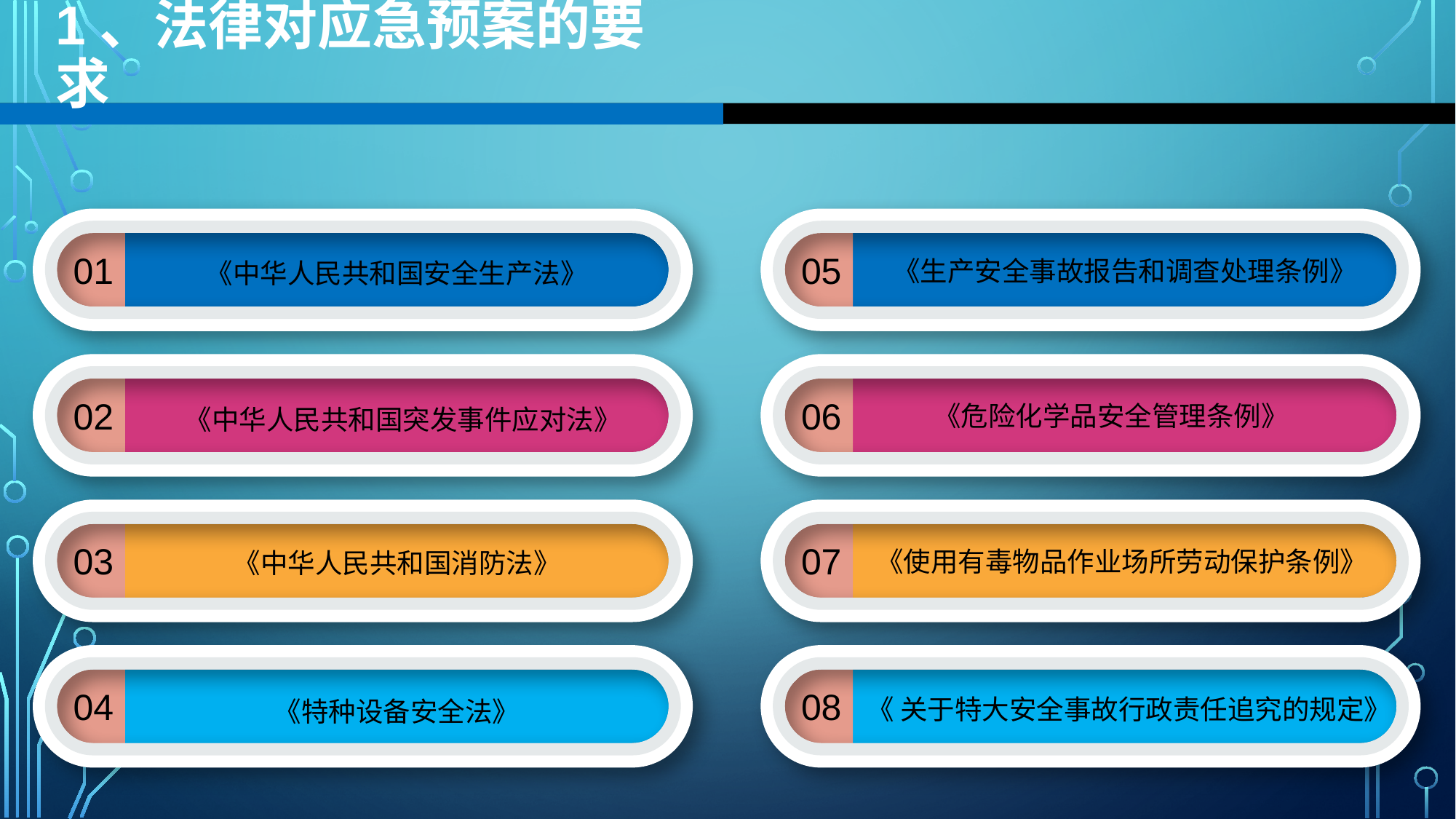

1、法律对应急预案的要求

01

05
《生产安全事故报告和调查处理条例》
《中华人民共和国安全生产法》

02

06
《危险化学品安全管理条例》
《中华人民共和国突发事件应对法》

03

07
《使用有毒物品作业场所劳动保护条例》
《中华人民共和国消防法》

04

08
《 关于特大安全事故行政责任追究的规定》
《特种设备安全法》